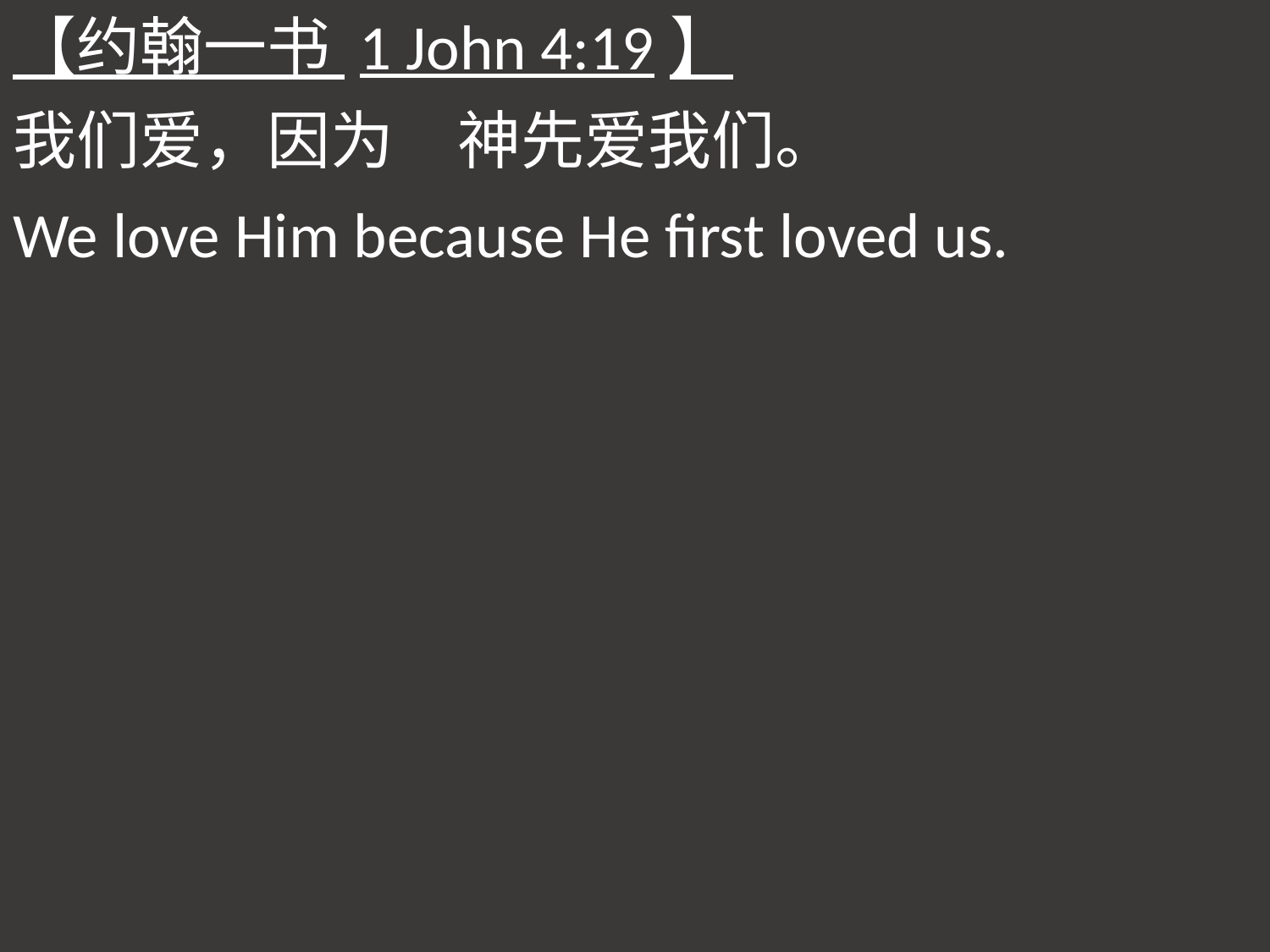

【约翰一书 1 John 4:19】
我们爱，因为　神先爱我们。
We love Him because He first loved us.